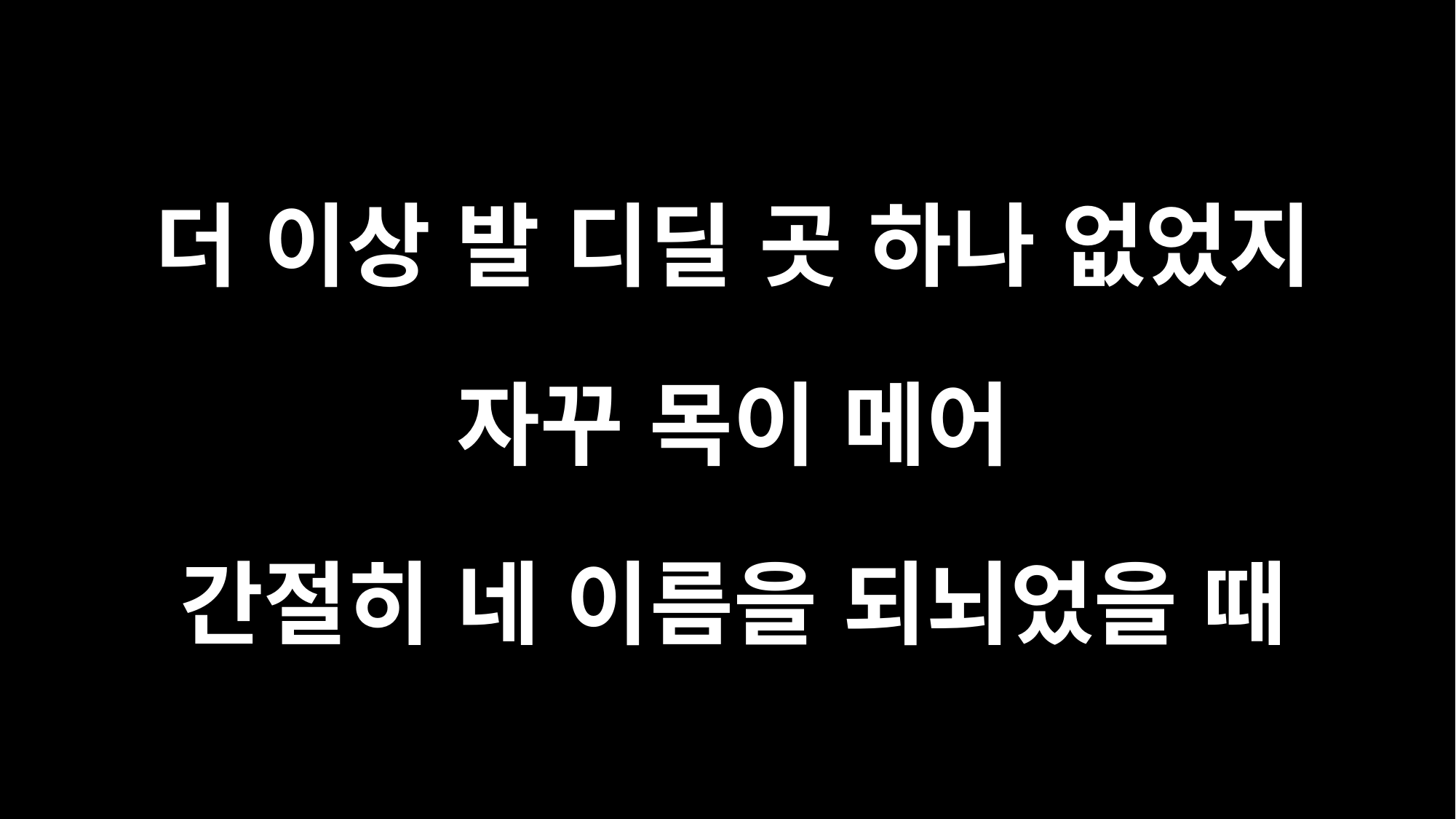

더 이상 발 디딜 곳 하나 없었지
자꾸 목이 메어
간절히 네 이름을 되뇌었을 때